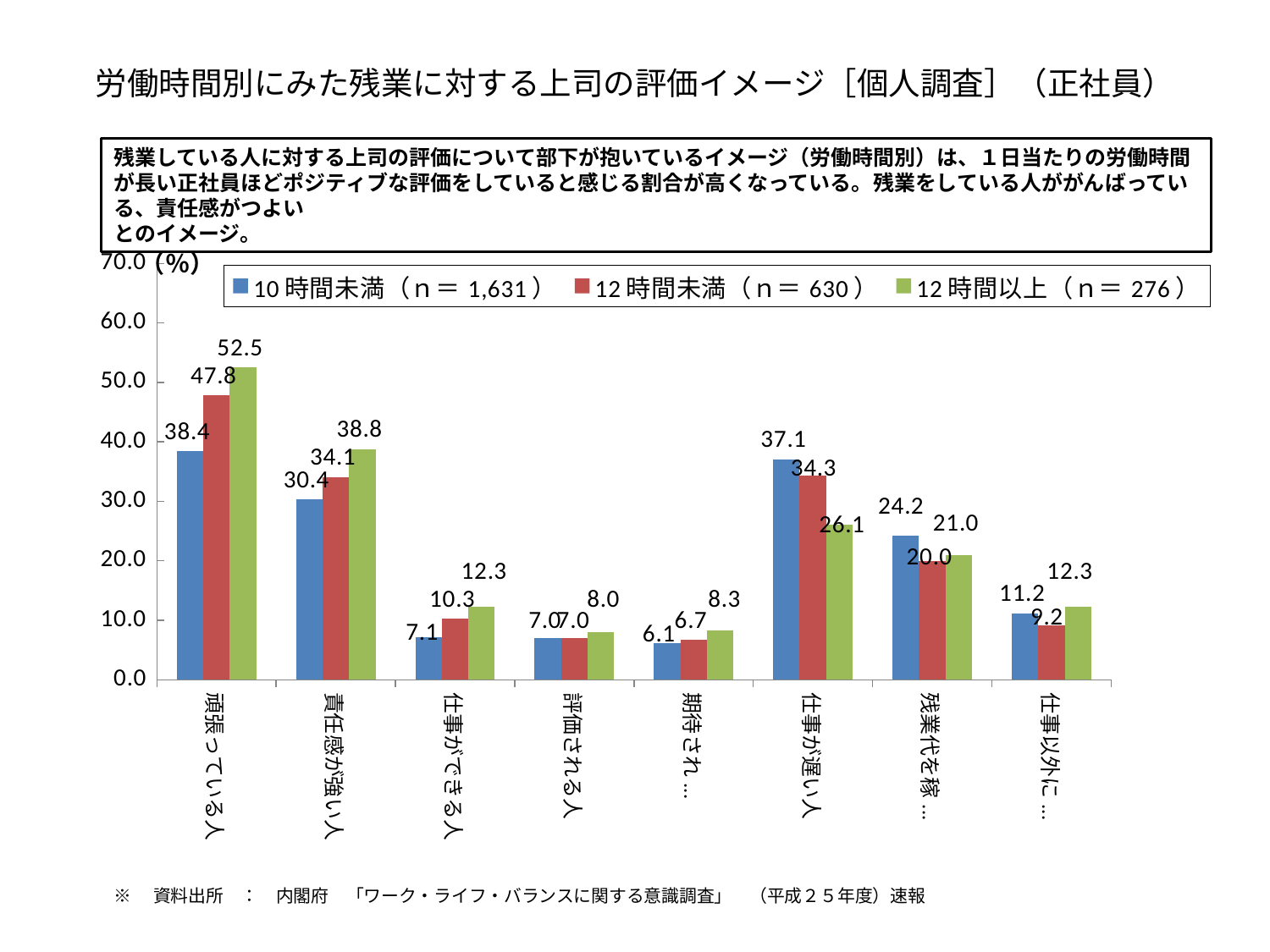

# 労働時間別にみた残業に対する上司の評価イメージ［個人調査］（正社員）
残業している人に対する上司の評価について部下が抱いているイメージ（労働時間別）は、１日当たりの労働時間が長い正社員ほどポジティブな評価をしていると感じる割合が高くなっている。残業をしている人ががんばっている、責任感がつよい
とのイメージ。

### Chart

| Category | 10時間未満（ｎ＝1,631） | 12時間未満（ｎ＝630） | 12時間以上（ｎ＝276） |
|---|---|---|---|
| 頑張っている人 | 38.4 | 47.8 | 52.5 |
| 責任感が強い人 | 30.4 | 34.1 | 38.8 |
| 仕事ができる人 | 7.1 | 10.3 | 12.3 |
| 評価される人 | 7.0 | 7.0 | 8.0 |
| 期待されている人 | 6.1 | 6.7 | 8.3 |
| 仕事が遅い人 | 37.1 | 34.3 | 26.1 |
| 残業代を稼ぎたい人 | 24.2 | 20.0 | 21.0 |
| 仕事以外にやることがない人 | 11.2 | 9.2 | 12.3 |
※　資料出所　：　内閣府　「ワーク・ライフ・バランスに関する意識調査」　（平成２５年度）速報